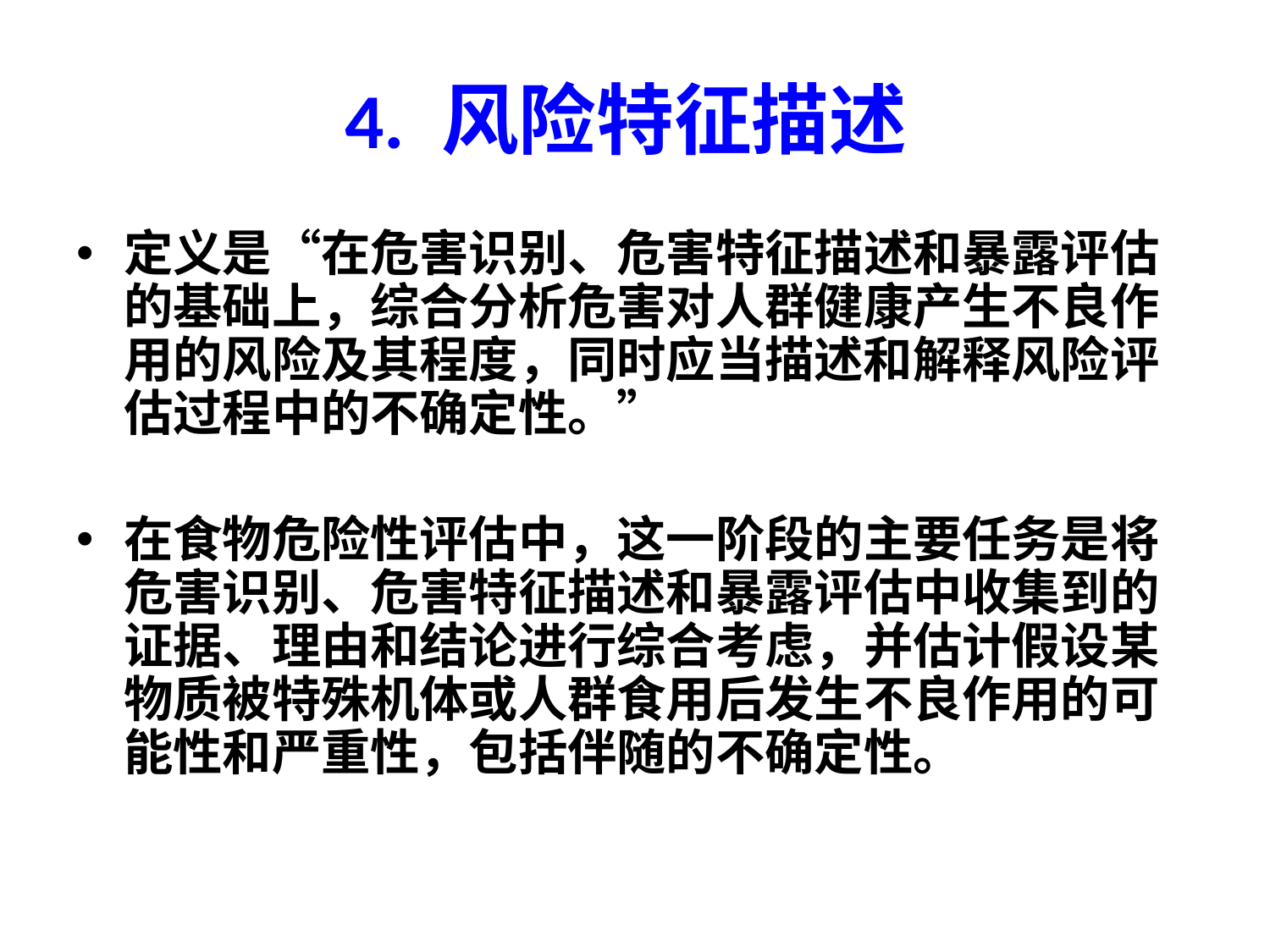

# 4. 风险特征描述
定义是“在危害识别、危害特征描述和暴露评估的基础上，综合分析危害对人群健康产生不良作用的风险及其程度，同时应当描述和解释风险评估过程中的不确定性。”

在食物危险性评估中，这一阶段的主要任务是将危害识别、危害特征描述和暴露评估中收集到的证据、理由和结论进行综合考虑，并估计假设某物质被特殊机体或人群食用后发生不良作用的可能性和严重性，包括伴随的不确定性。